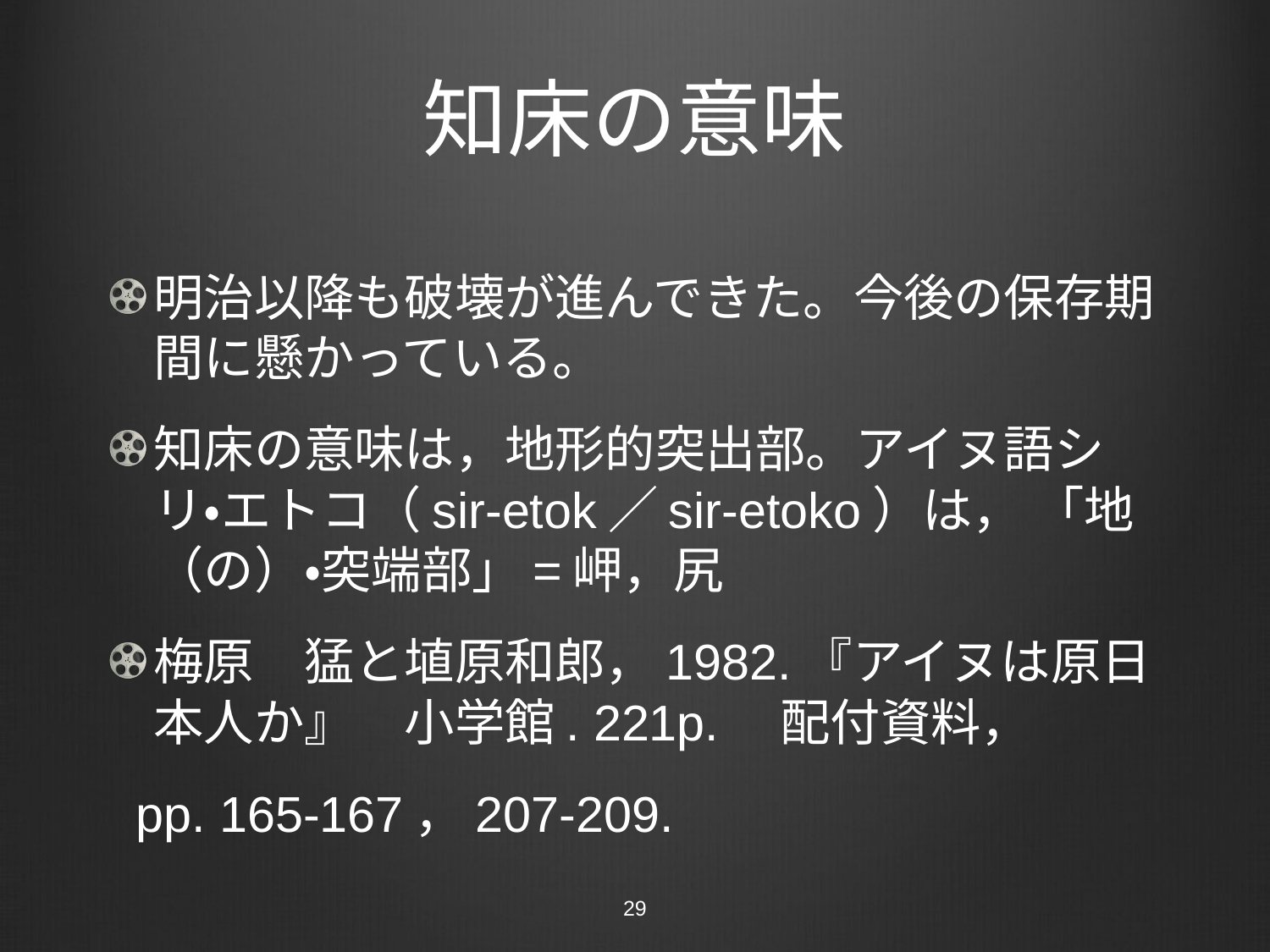

# 知床の意味
明治以降も破壊が進んできた。今後の保存期間に懸かっている。
知床の意味は，地形的突出部。アイヌ語シリ・エトコ（sir-etok／sir-etoko）は， 「地（の）・突端部」=岬，尻
梅原　猛と埴原和郎，1982.『アイヌは原日本人か』　小学館. 221p.　配付資料，
  pp. 165-167，207-209.
29